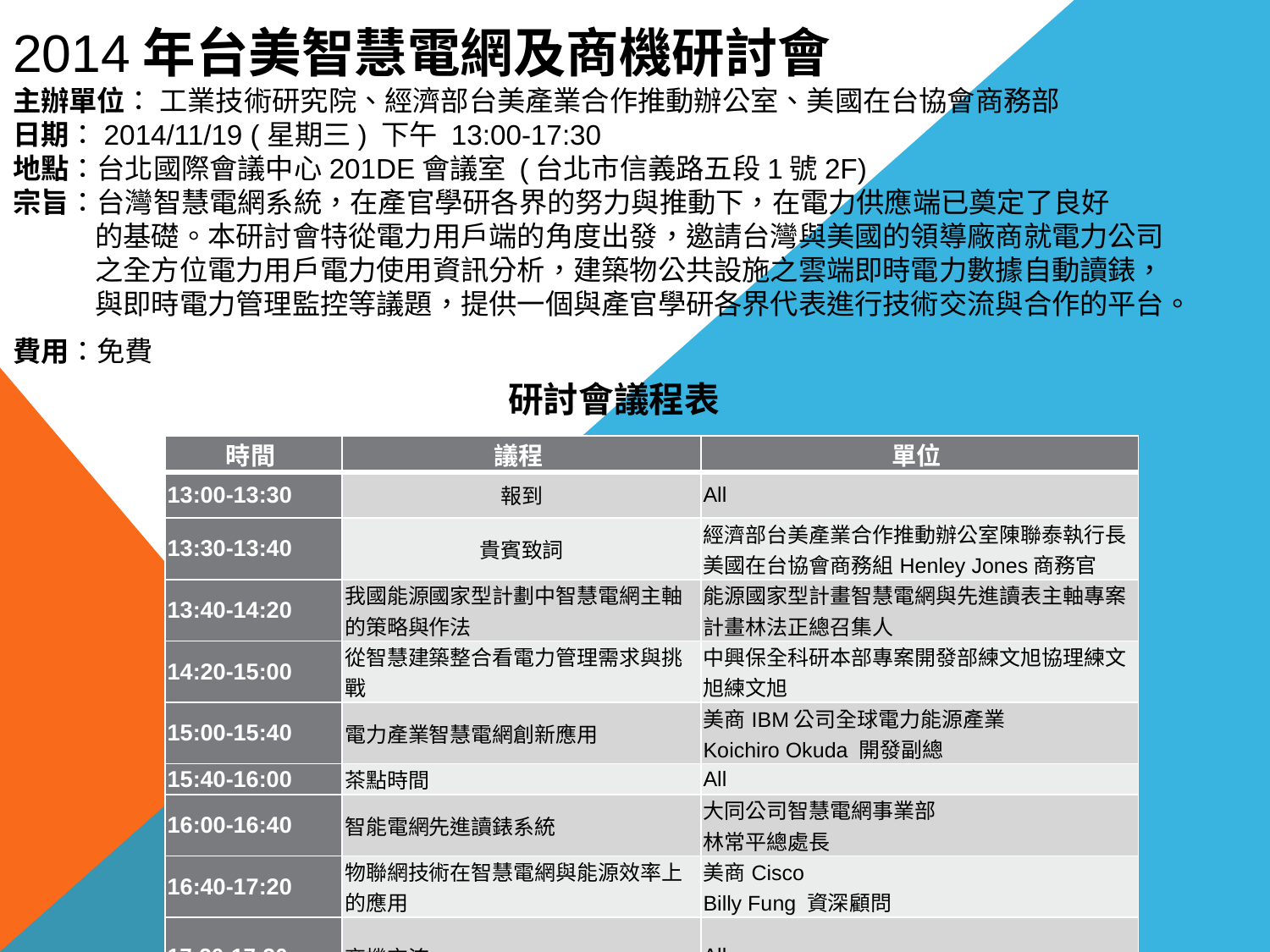

# 2014年台美智慧電網及商機研討會  主辦單位： 工業技術研究院、經濟部台美產業合作推動辦公室、美國在台協會商務部 日期：2014/11/19 (星期三) 下午 13:00-17:30 地點：台北國際會議中心201DE會議室 (台北市信義路五段1號2F) 宗旨：台灣智慧電網系統，在產官學研各界的努力與推動下，在電力供應端已奠定了良好 的基礎。本研討會特從電力用戶端的角度出發，邀請台灣與美國的領導廠商就電力公司 之全方位電力用戶電力使用資訊分析，建築物公共設施之雲端即時電力數據自動讀錶， 與即時電力管理監控等議題，提供一個與產官學研各界代表進行技術交流與合作的平台。 費用：免費 研討會議程表
| 時間 | 議程 | 單位 |
| --- | --- | --- |
| 13:00-13:30 | 報到 | All |
| 13:30-13:40 | 貴賓致詞 | 經濟部台美產業合作推動辦公室陳聯泰執行長 美國在台協會商務組Henley Jones商務官 |
| 13:40-14:20 | 我國能源國家型計劃中智慧電網主軸的策略與作法 | 能源國家型計畫智慧電網與先進讀表主軸專案計畫林法正總召集人 |
| 14:20-15:00 | 從智慧建築整合看電力管理需求與挑戰 | 中興保全科研本部專案開發部練文旭協理練文旭練文旭 |
| 15:00-15:40 | 電力產業智慧電網創新應用 | 美商IBM公司全球電力能源產業 Koichiro Okuda 開發副總 |
| 15:40-16:00 | 茶點時間 | All |
| 16:00-16:40 | 智能電網先進讀錶系統 | 大同公司智慧電網事業部 林常平總處長 |
| 16:40-17:20 | 物聯網技術在智慧電網與能源效率上的應用 | 美商Cisco Billy Fung 資深顧問 |
| 17:20-17:30 | 商機交流 | All |